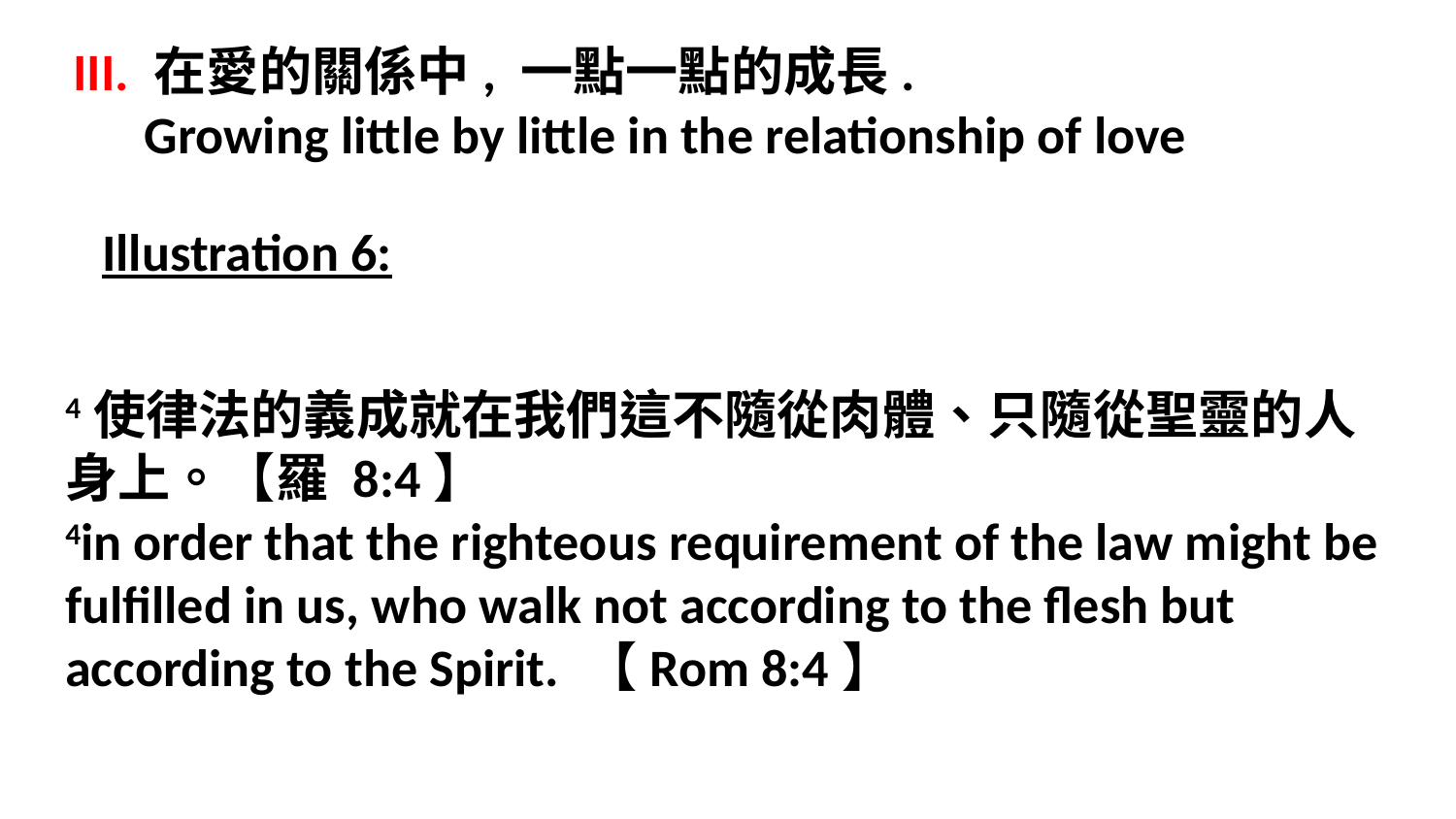

III. 在愛的關係中, 一點一點的成長.
      Growing little by little in the relationship of love
Illustration 6:
4使律法的義成就在我們這不隨從肉體、只隨從聖靈的人身上。【羅 8:4】
4in order that the righteous requirement of the law might be fulfilled in us, who walk not according to the flesh but according to the Spirit. 【Rom 8:4】